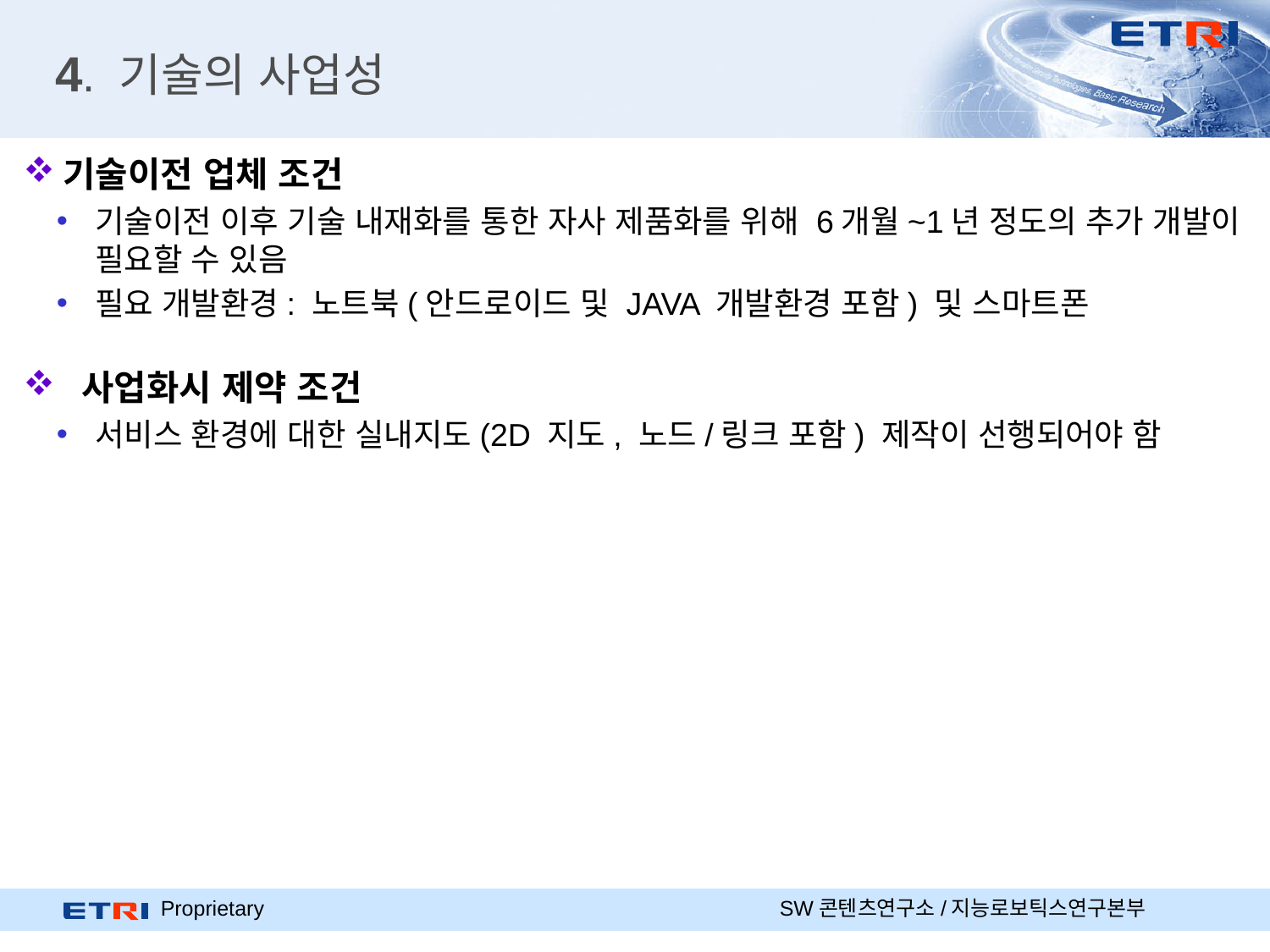

# 4. 기술의 사업성
기술이전 업체 조건
기술이전 이후 기술 내재화를 통한 자사 제품화를 위해 6개월~1년 정도의 추가 개발이 필요할 수 있음
필요 개발환경: 노트북(안드로이드 및 JAVA 개발환경 포함) 및 스마트폰

 사업화시 제약 조건
서비스 환경에 대한 실내지도(2D 지도, 노드/링크 포함) 제작이 선행되어야 함
SW콘텐츠연구소/지능로보틱스연구본부
14